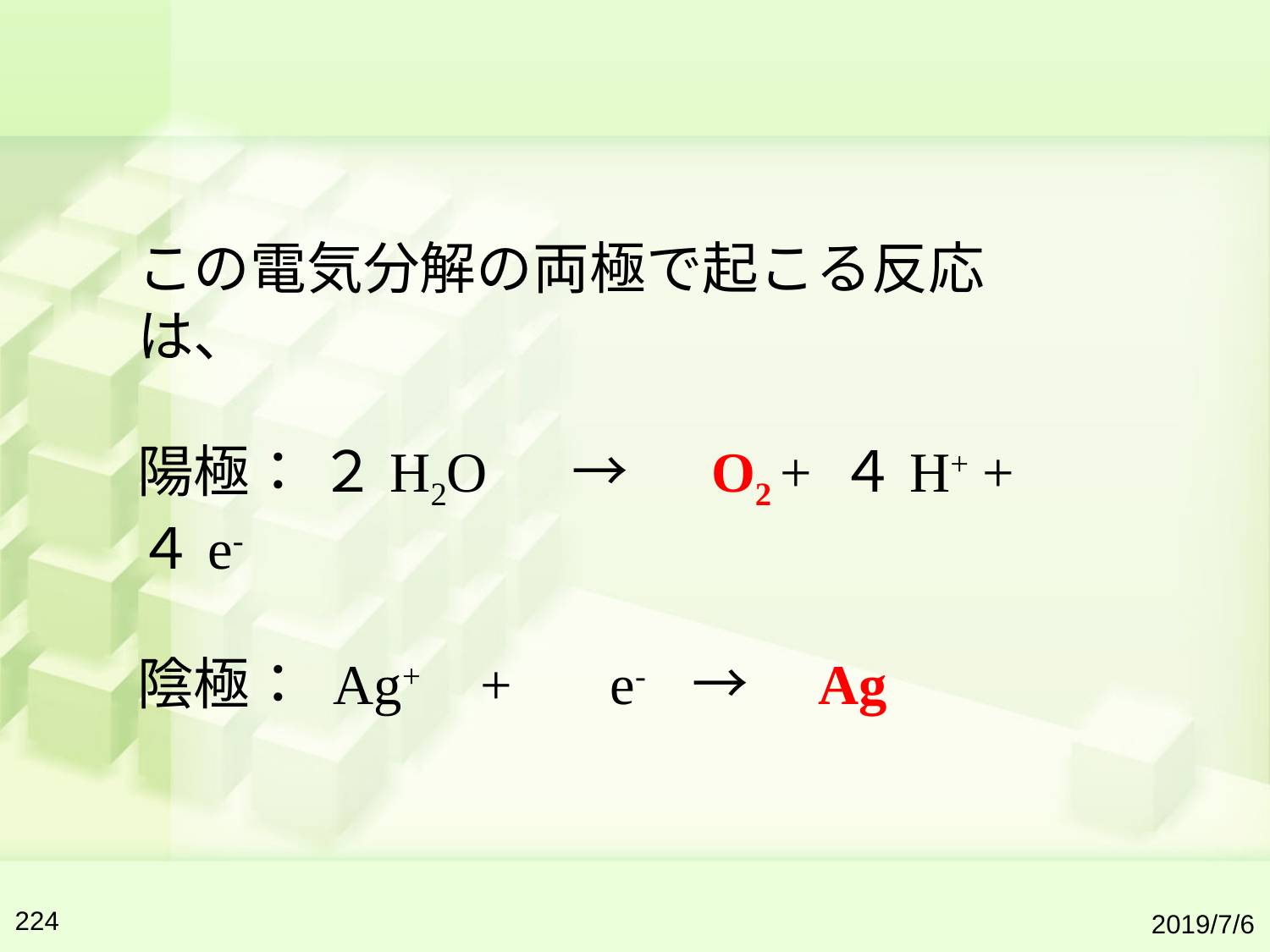

この電気分解の両極で起こる反応は、

陽極： ２H2O 　→　 O2 + ４H+ + ４e-

陰極： Ag+　+ 　e-　→　Ag

224
2019/7/6